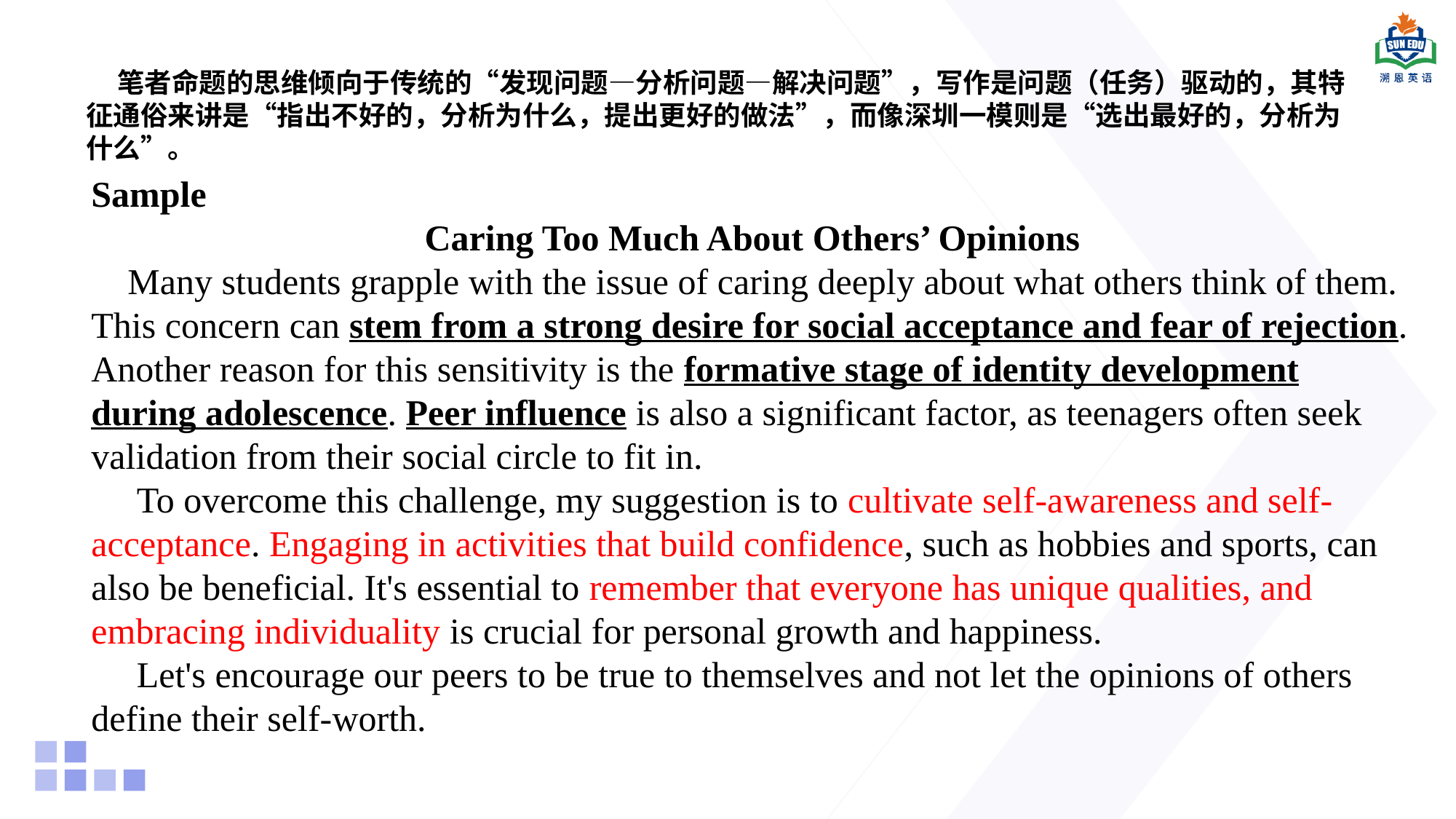

笔者命题的思维倾向于传统的“发现问题—分析问题—解决问题”，写作是问题（任务）驱动的，其特征通俗来讲是“指出不好的，分析为什么，提出更好的做法”，而像深圳一模则是“选出最好的，分析为什么”。
Sample
Caring Too Much About Others’ Opinions
    Many students grapple with the issue of caring deeply about what others think of them.
This concern can stem from a strong desire for social acceptance and fear of rejection. Another reason for this sensitivity is the formative stage of identity development during adolescence. Peer influence is also a significant factor, as teenagers often seek validation from their social circle to fit in.
     To overcome this challenge, my suggestion is to cultivate self-awareness and self-acceptance. Engaging in activities that build confidence, such as hobbies and sports, can also be beneficial. It's essential to remember that everyone has unique qualities, and embracing individuality is crucial for personal growth and happiness.
     Let's encourage our peers to be true to themselves and not let the opinions of others define their self-worth.